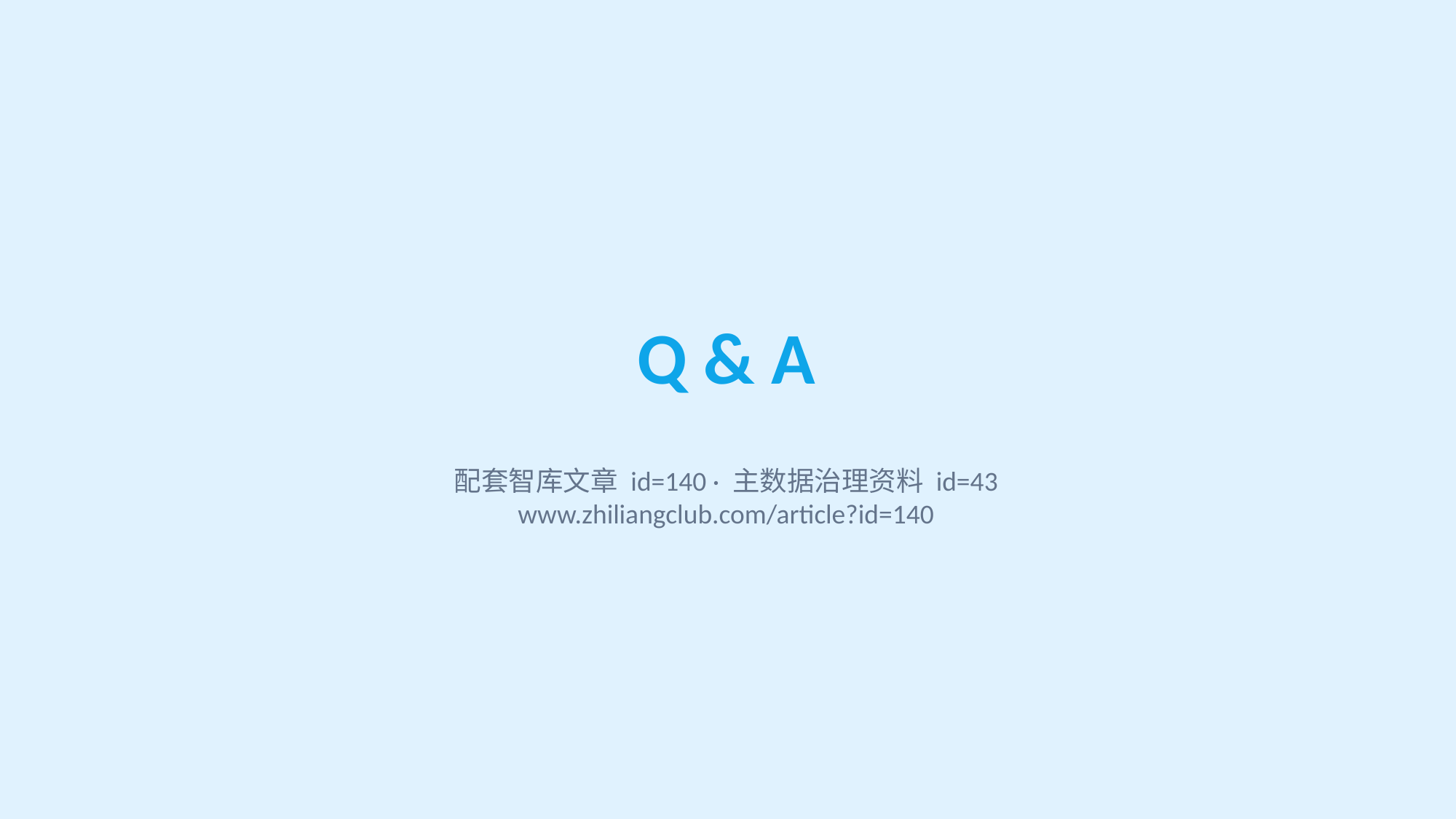

Q & A
配套智库文章 id=140 · 主数据治理资料 id=43
www.zhiliangclub.com/article?id=140